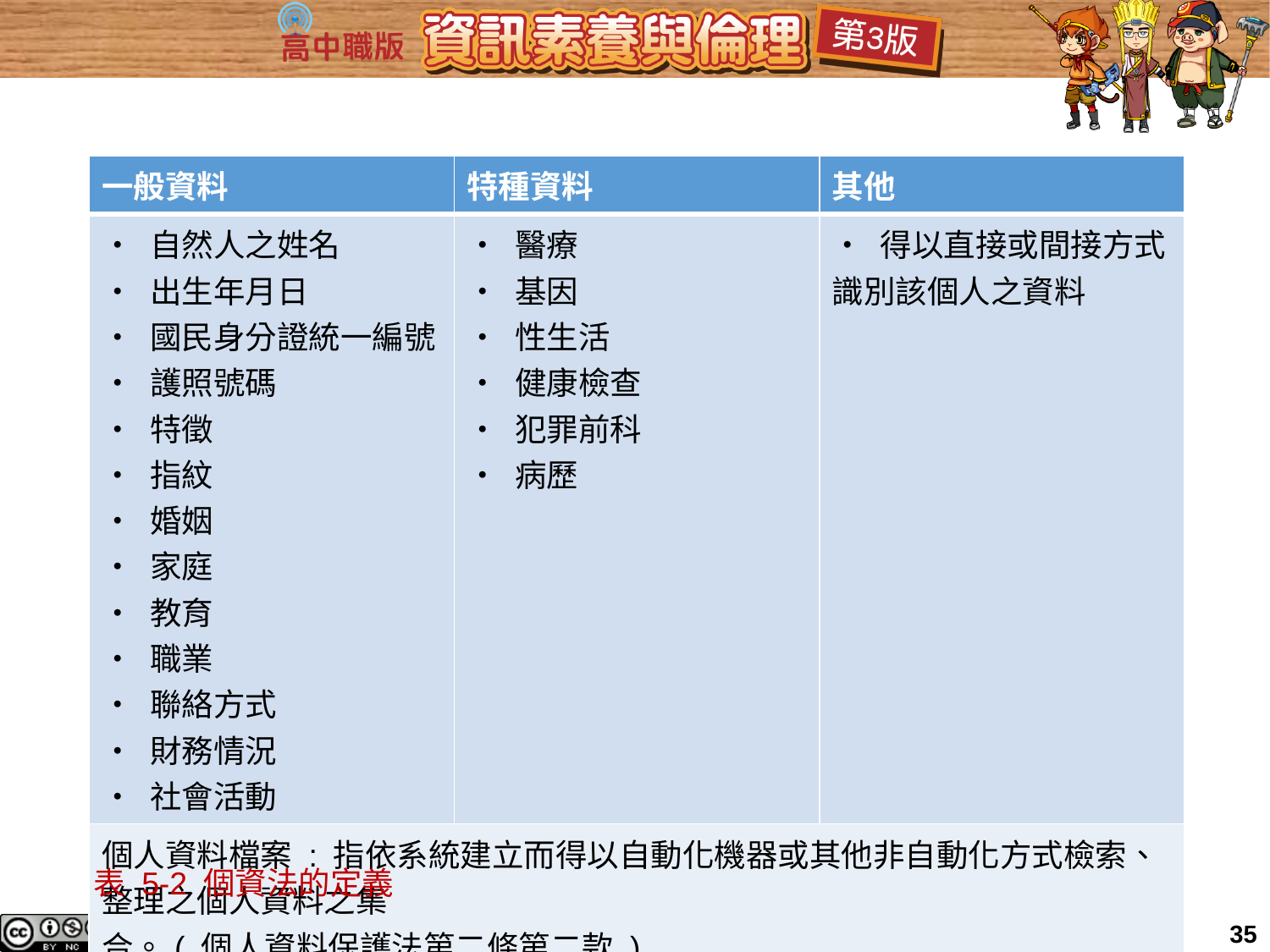

| 一般資料 | 特種資料 | 其他 |
| --- | --- | --- |
| • 自然人之姓名 • 出生年月日 • 國民身分證統一編號 • 護照號碼 • 特徵 • 指紋 • 婚姻 • 家庭 • 教育 • 職業 • 聯絡方式 • 財務情況 • 社會活動 | • 醫療 • 基因 • 性生活 • 健康檢查 • 犯罪前科 • 病歷 | • 得以直接或間接方式識別該個人之資料 |
| 個人資料檔案 : 指依系統建立而得以自動化機器或其他非自動化方式檢索、整理之個人資料之集 合。( 個人資料保護法第二條第二款 ) |  |  |
# 表 5-2 個資法的定義
35